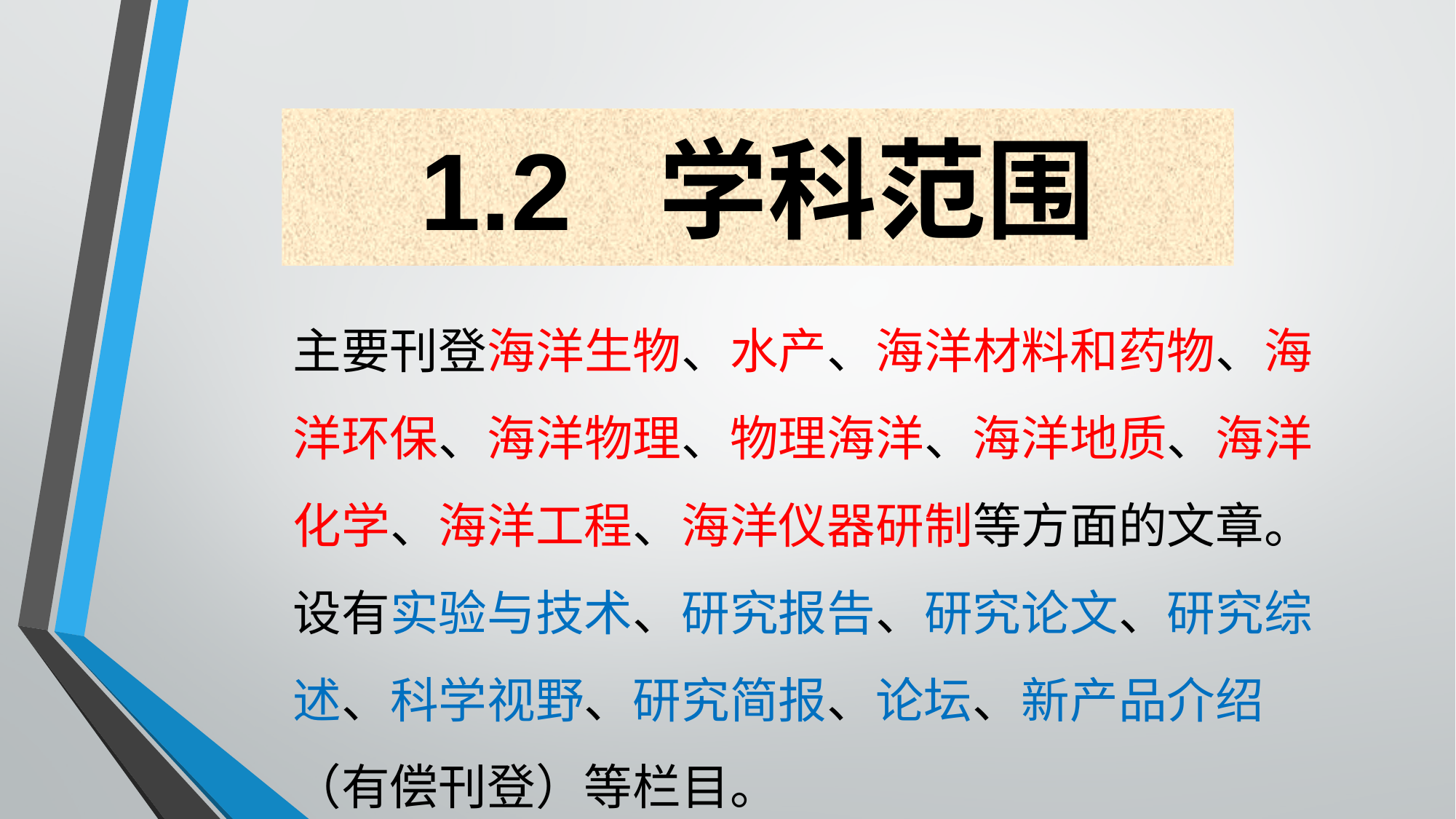

1.2  学科范围
主要刊登海洋生物、水产、海洋材料和药物、海洋环保、海洋物理、物理海洋、海洋地质、海洋化学、海洋工程、海洋仪器研制等方面的文章。设有实验与技术、研究报告、研究论文、研究综述、科学视野、研究简报、论坛、新产品介绍（有偿刊登）等栏目。